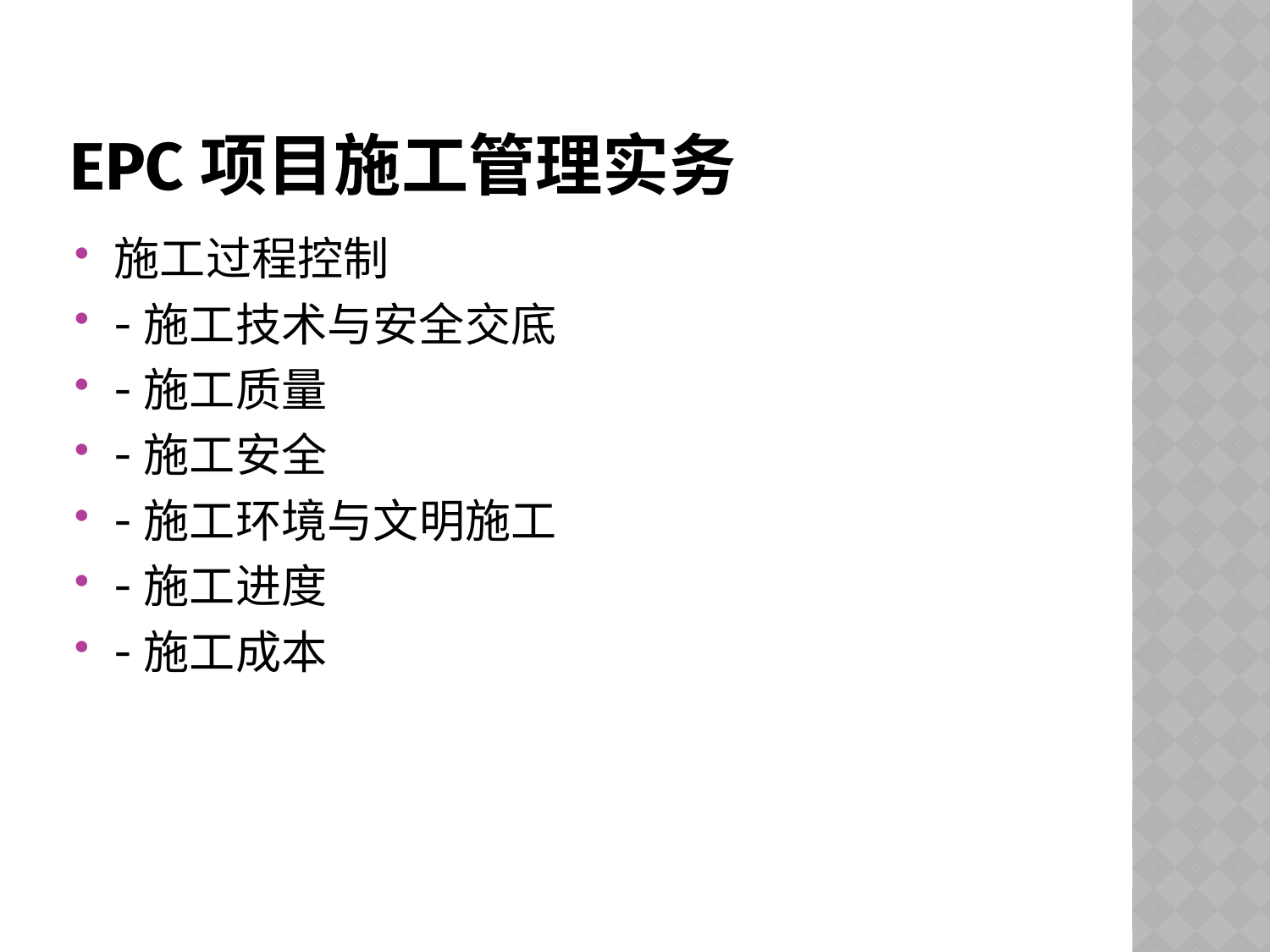

# EPC项目施工管理实务
施工过程控制
-施工技术与安全交底
-施工质量
-施工安全
-施工环境与文明施工
-施工进度
-施工成本